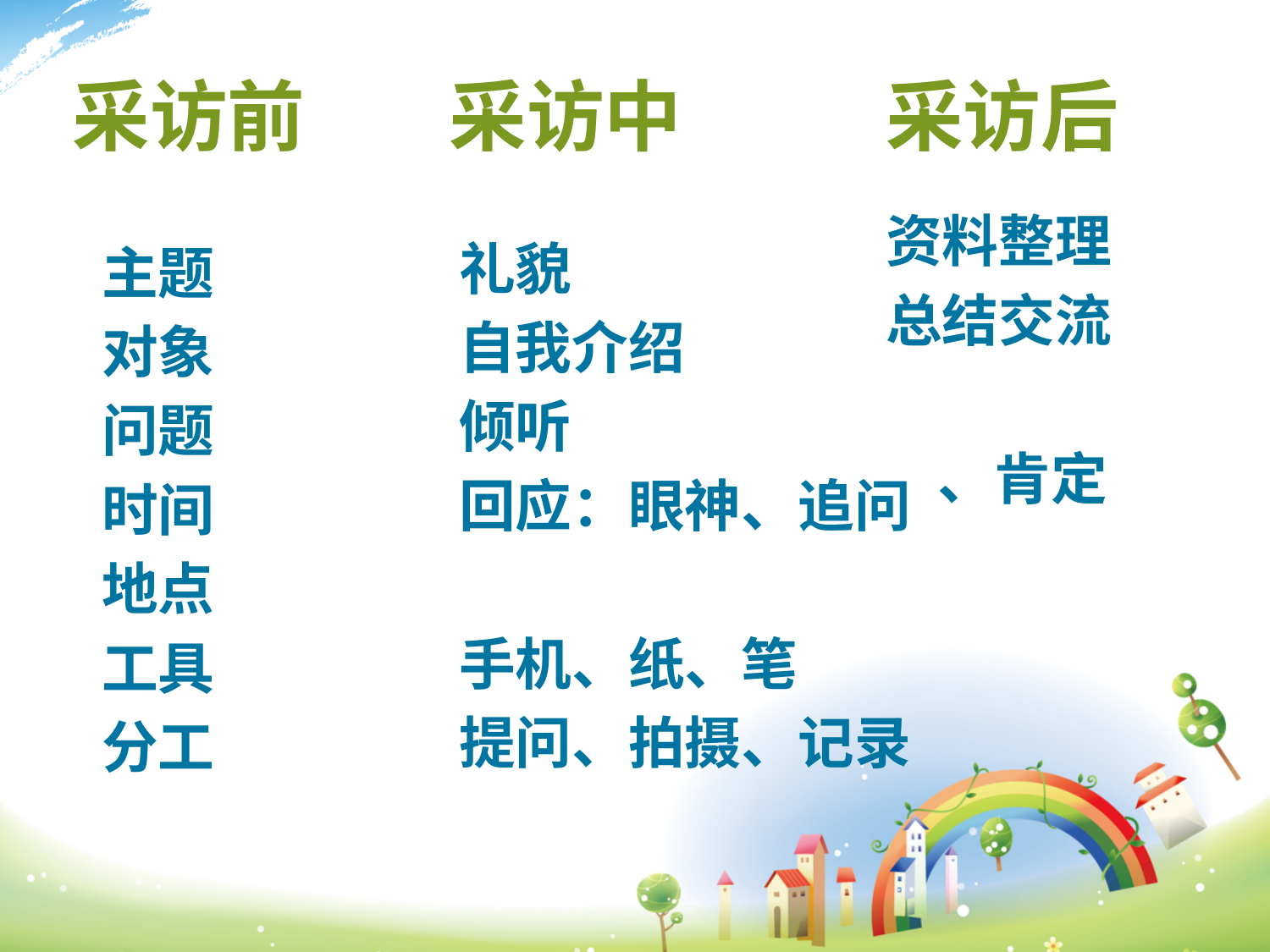

采访中
采访后
采访前

礼貌
自我介绍
倾听
回应：眼神、追问

手机、纸、笔
提问、拍摄、记录

主题
对象
问题
时间
地点
工具
分工

资料整理
总结交流

   、肯定